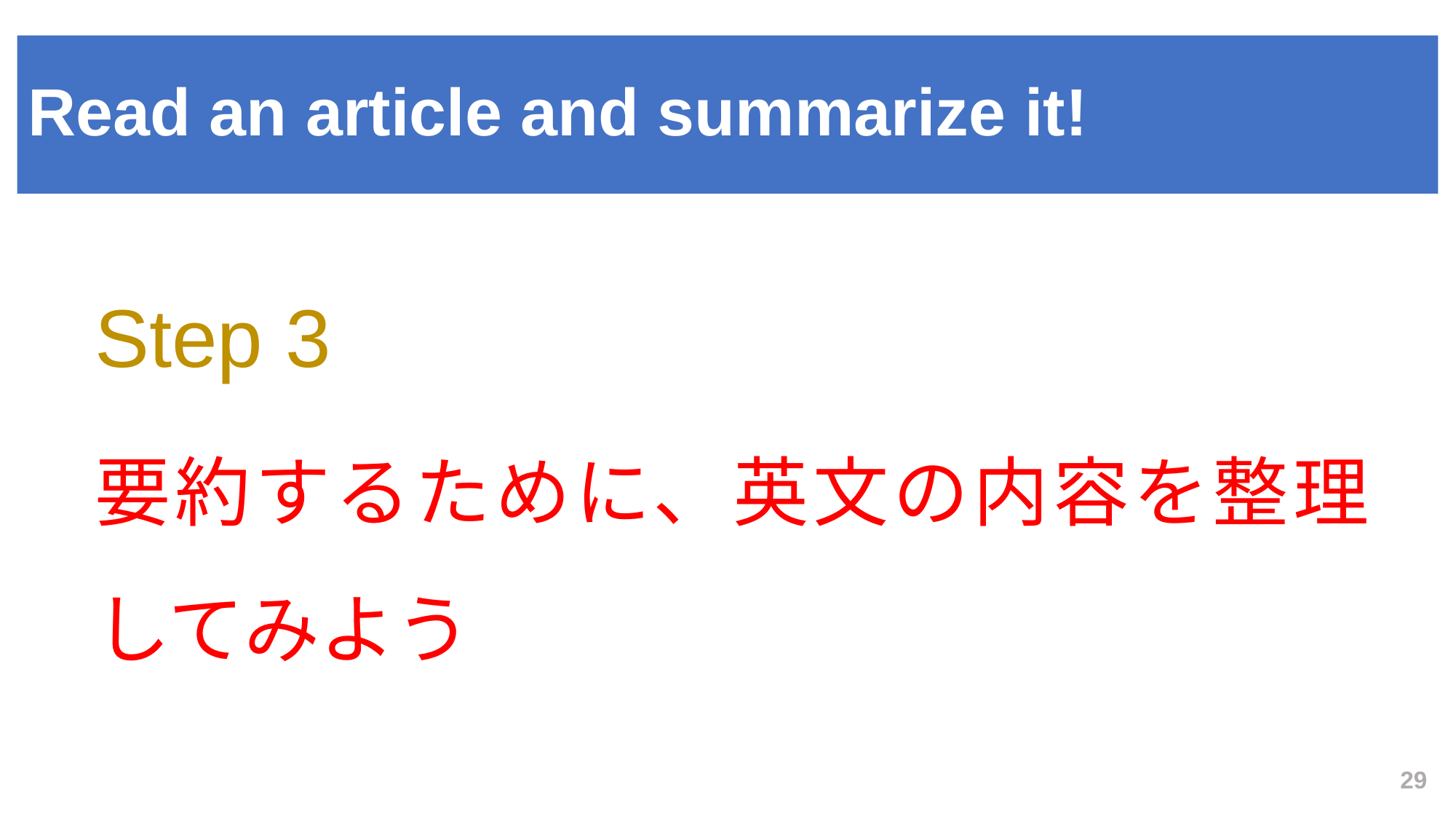

Read an article and summarize it!
#
Step 3
要約するために、英文の内容を整理してみよう